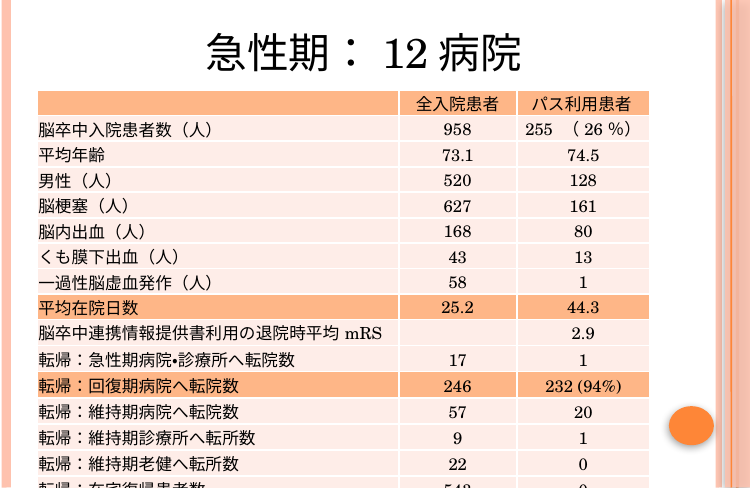

急性期：12病院
|  | 全入院患者 | パス利用患者 |
| --- | --- | --- |
| 脳卒中入院患者数（人） | 958 | 255 （26％） |
| 平均年齢 | 73.1 | 74.5 |
| 男性（人） | 520 | 128 |
| 脳梗塞（人） | 627 | 161 |
| 脳内出血（人） | 168 | 80 |
| くも膜下出血（人） | 43 | 13 |
| 一過性脳虚血発作（人） | 58 | 1 |
| 平均在院日数 | 25.2 | 44.3 |
| 脳卒中連携情報提供書利用の退院時平均mRS |  | 2.9 |
| 転帰：急性期病院・診療所へ転院数 | 17 | 1 |
| 転帰：回復期病院へ転院数 | 246 | 232 (94%) |
| 転帰：維持期病院へ転院数 | 57 | 20 |
| 転帰：維持期診療所へ転所数 | 9 | 1 |
| 転帰：維持期老健へ転所数 | 22 | 0 |
| 転帰：在宅復帰患者数 | 543 | 0 |
| 転帰：死亡数 | 68 | 0 |